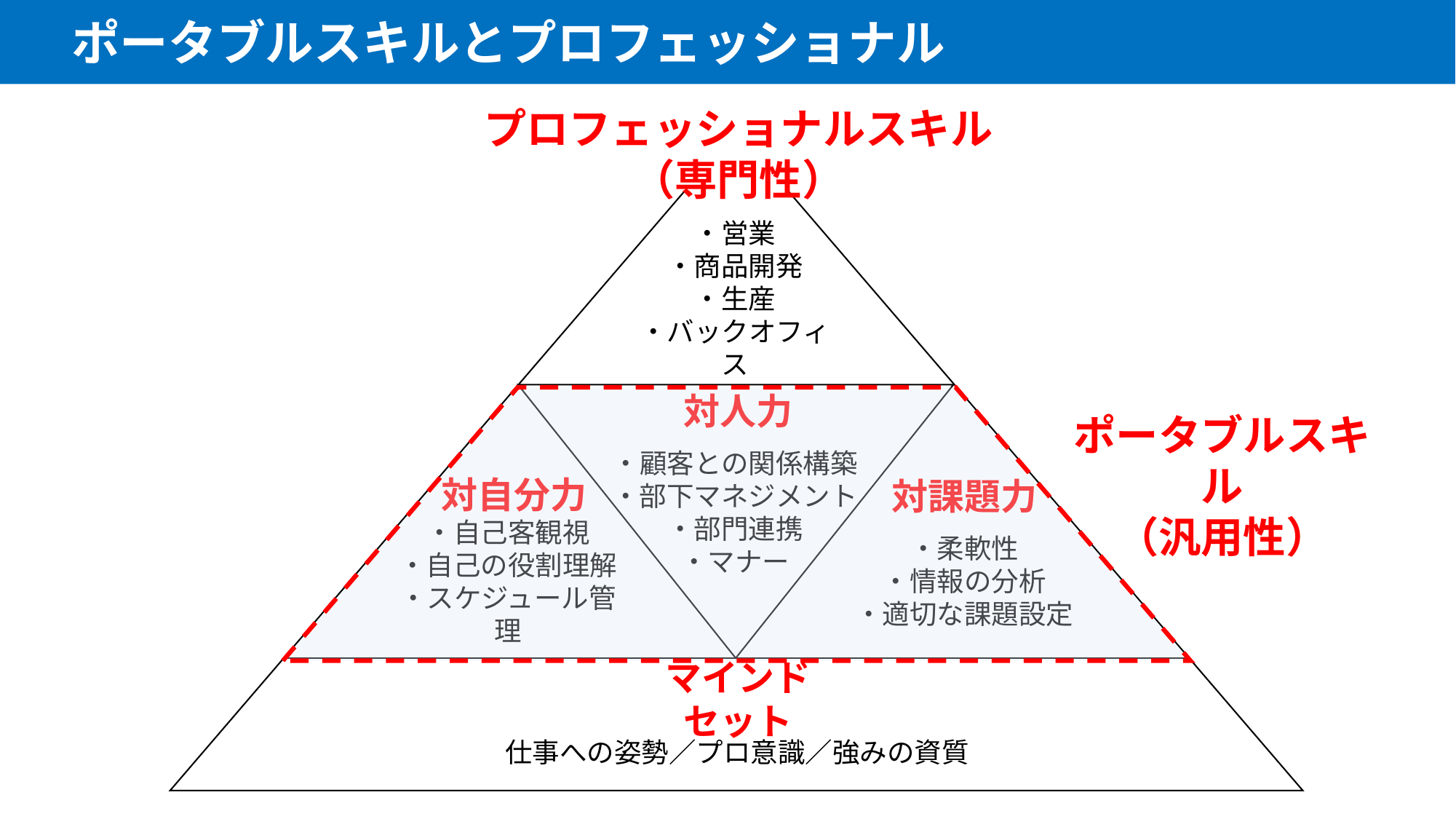

ポータブルスキルとプロフェッショナル

プロフェッショナルスキル
（専門性）

・営業
・商品開発
・生産
・バックオフィス

対人力

ポータブルスキル
（汎用性）
対自分力
対課題力
・顧客との関係構築
・部下マネジメント
・部門連携
・マナー
・柔軟性
・情報の分析
・適切な課題設定
・自己客観視
・自己の役割理解
・スケジュール管理
マインドセット
仕事への姿勢／プロ意識／強みの資質